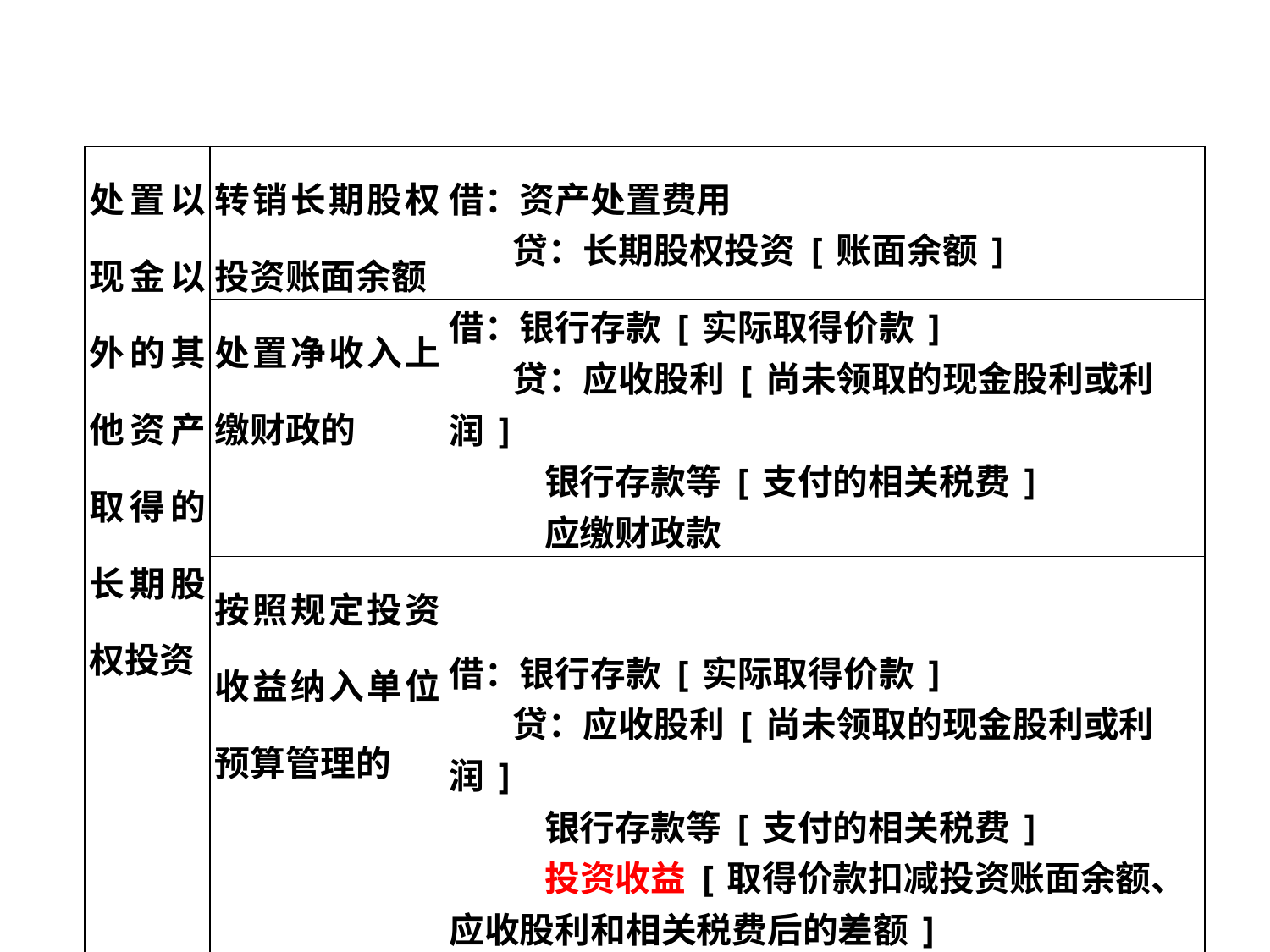

| 处置以现金以外的其他资产取得的长期股权投资 | 转销长期股权投资账面余额 | 借：资产处置费用 贷：长期股权投资[账面余额] |
| --- | --- | --- |
|  | 处置净收入上缴财政的 | 借：银行存款[实际取得价款] 贷：应收股利[尚未领取的现金股利或利润] 银行存款等[支付的相关税费] 应缴财政款 |
|  | 按照规定投资收益纳入单位预算管理的 | 借：银行存款[实际取得价款] 贷：应收股利[尚未领取的现金股利或利润] 银行存款等[支付的相关税费] 投资收益[取得价款扣减投资账面余额、应收股利和相关税费后的差额] 应缴财政款[贷差] |
138